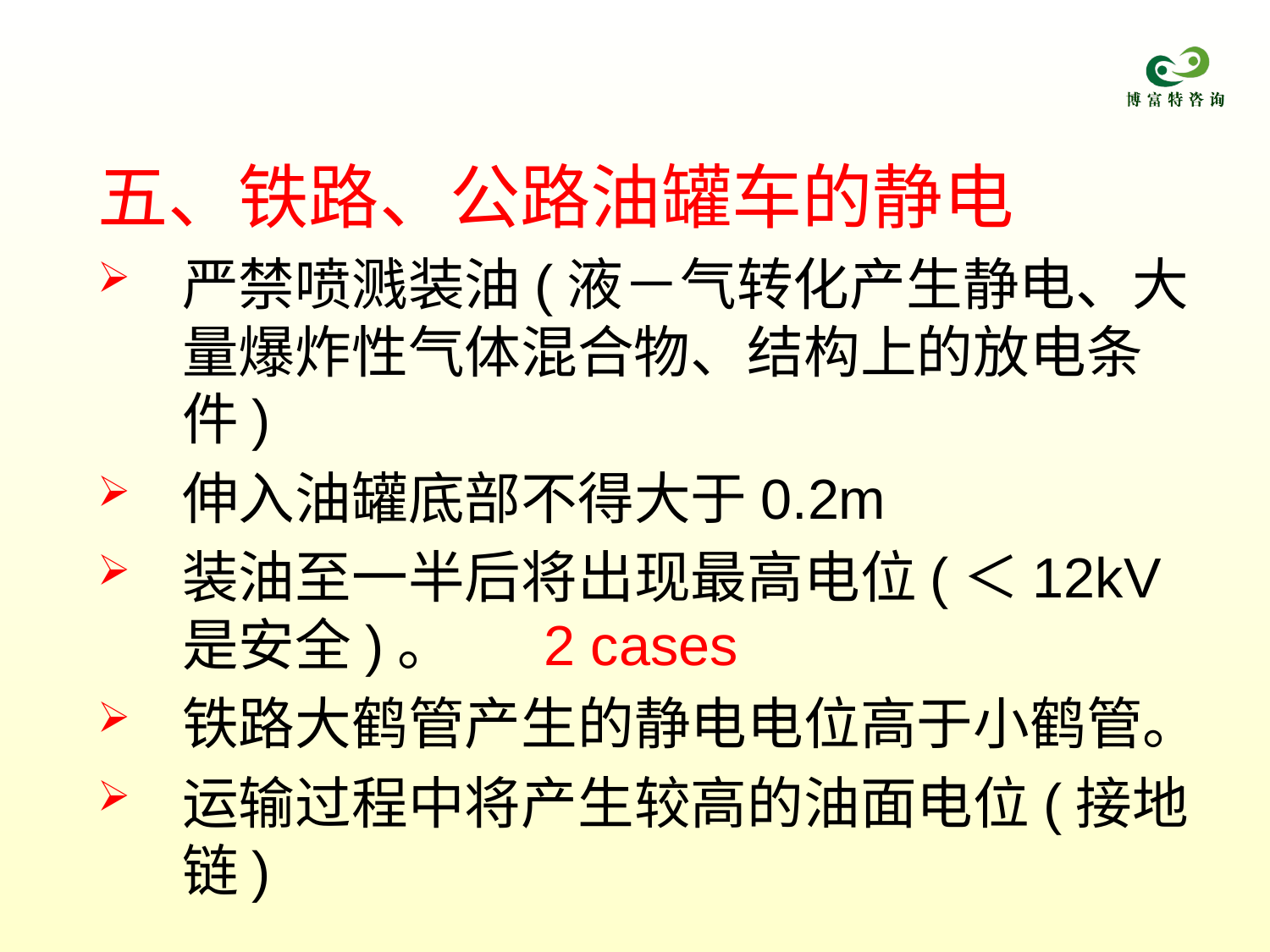

五、铁路、公路油罐车的静电
严禁喷溅装油(液－气转化产生静电、大量爆炸性气体混合物、结构上的放电条件)
伸入油罐底部不得大于0.2m
装油至一半后将出现最高电位(＜12kV是安全)。      2 cases
铁路大鹤管产生的静电电位高于小鹤管。
运输过程中将产生较高的油面电位(接地链)
95